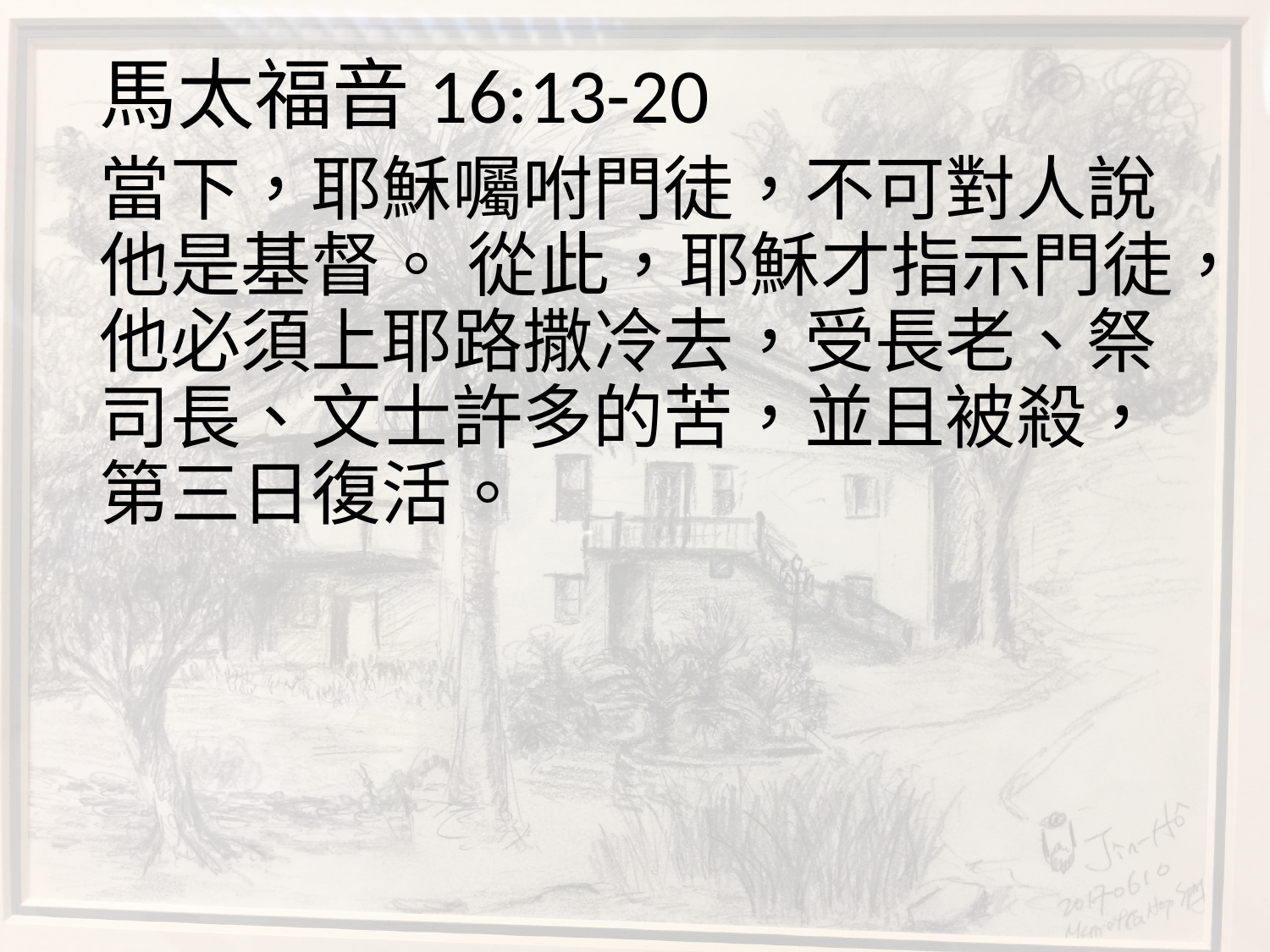

# 馬太福音16:13-20
當下，耶穌囑咐門徒，不可對人說他是基督。 從此，耶穌才指示門徒，他必須上耶路撒冷去，受長老、祭司長、文士許多的苦，並且被殺，第三日復活。